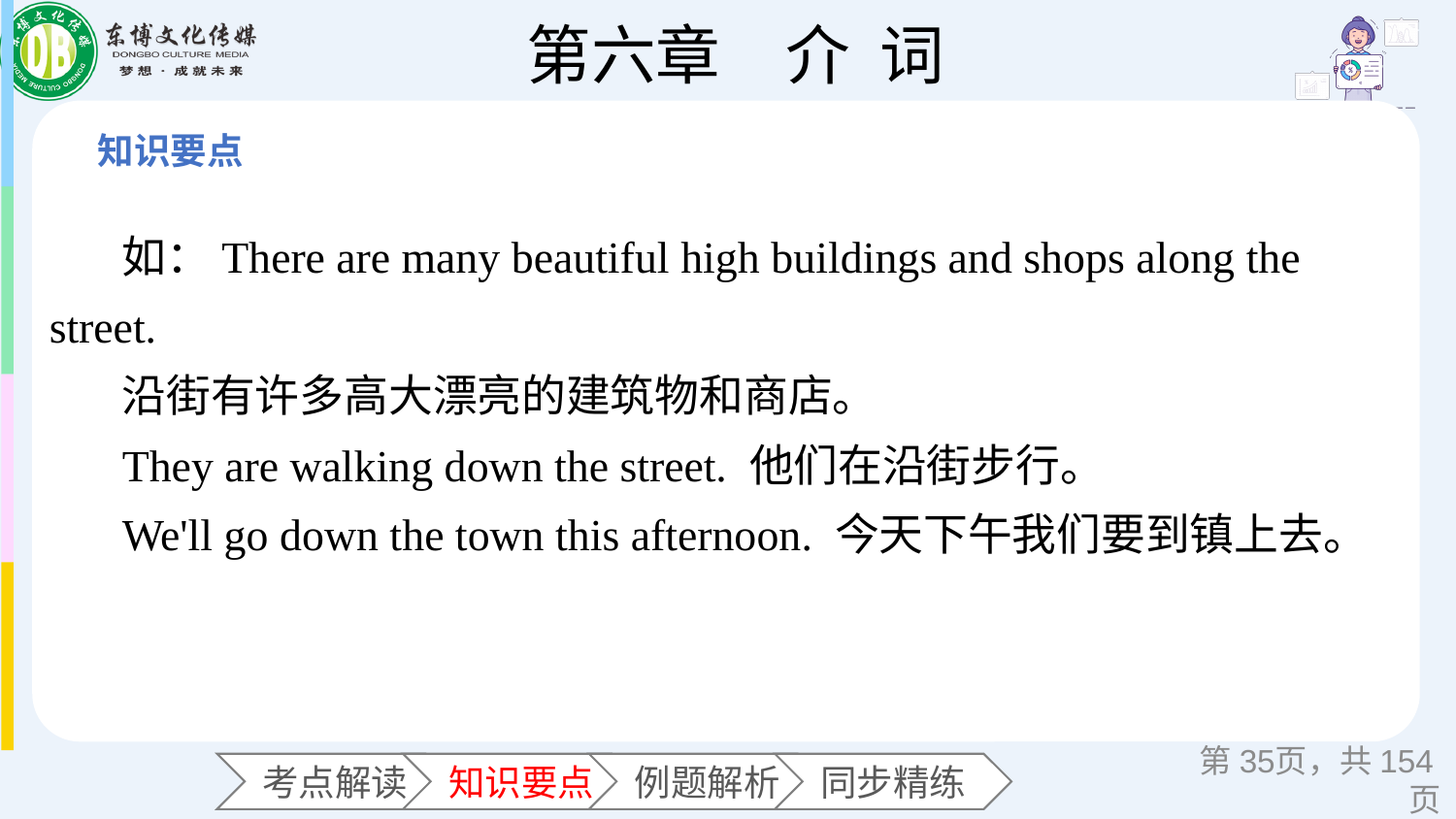

如：There are many beautiful high buildings and shops along the street.
沿街有许多高大漂亮的建筑物和商店。
They are walking down the street. 他们在沿街步行。
We'll go down the town this afternoon. 今天下午我们要到镇上去。
第35页，共154页